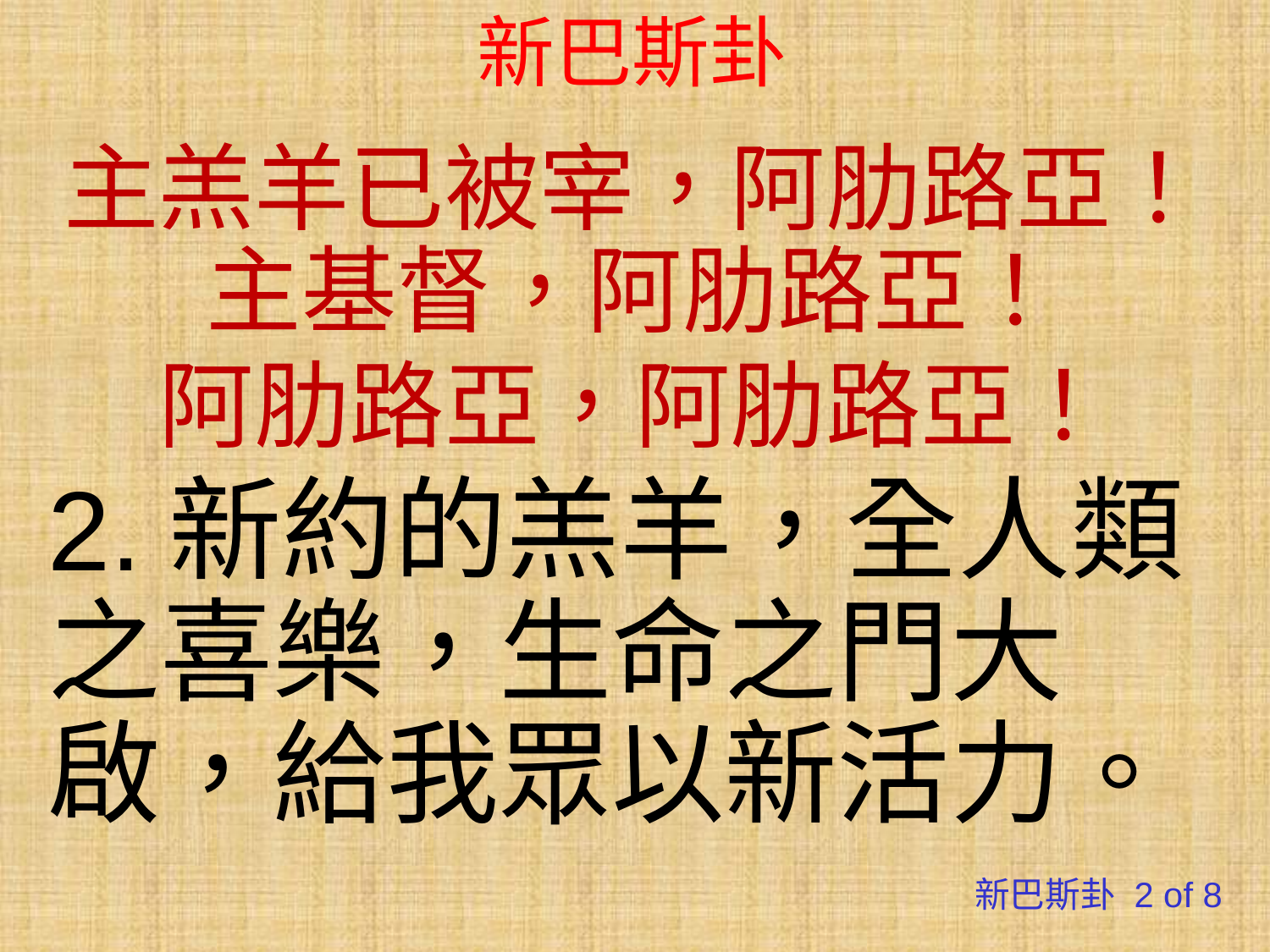

# 新巴斯卦
主羔羊已被宰，阿肋路亞！主基督，阿肋路亞！
阿肋路亞，阿肋路亞！
2.新約的羔羊，全人類之喜樂，生命之門大啟，給我眾以新活力。

新巴斯卦 2 of 8